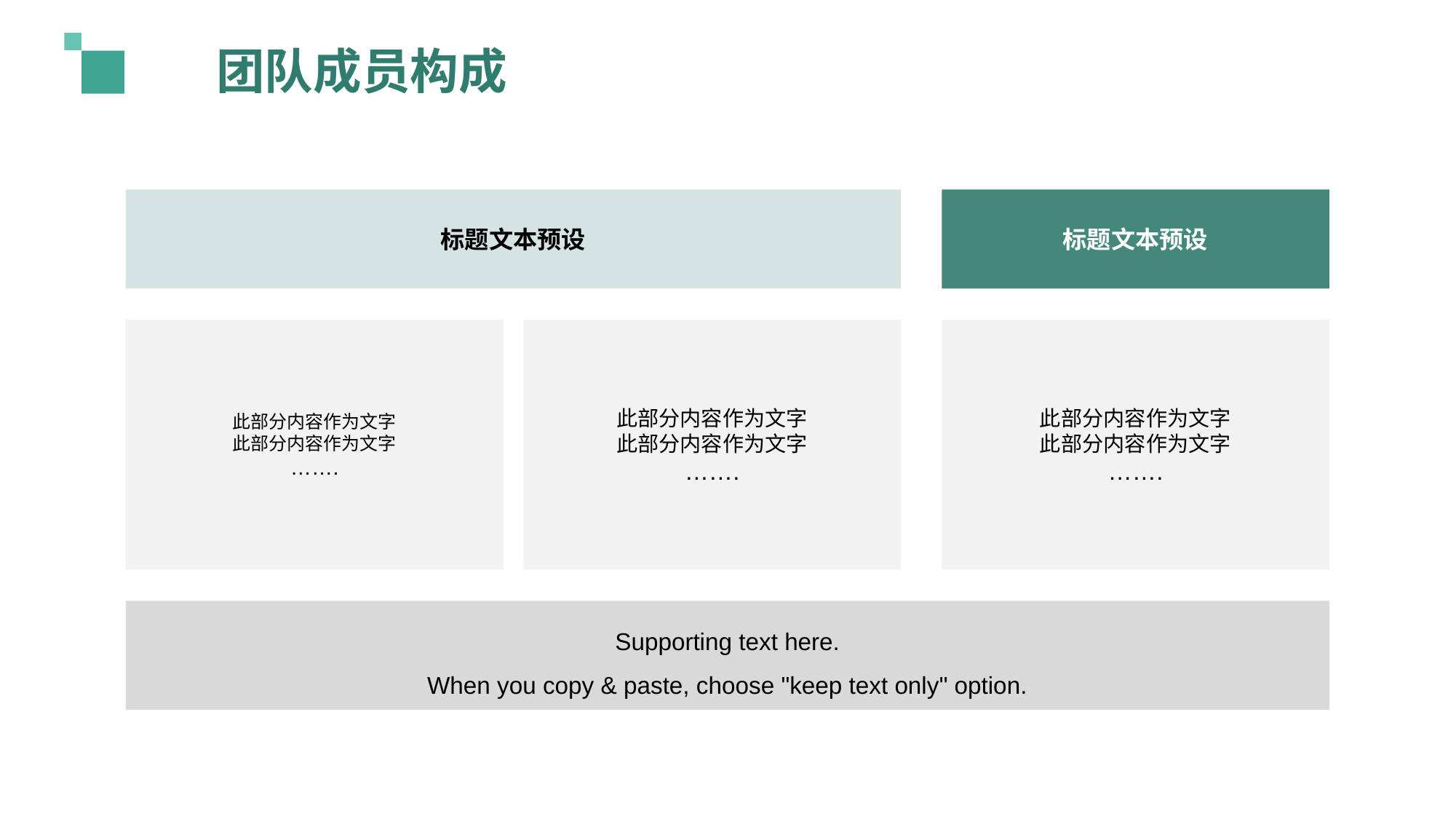

团队成员构成
标题文本预设
标题文本预设
此部分内容作为文字
此部分内容作为文字
…….
此部分内容作为文字
此部分内容作为文字
…….
此部分内容作为文字
此部分内容作为文字
…….
Supporting text here.
When you copy & paste, choose "keep text only" option.